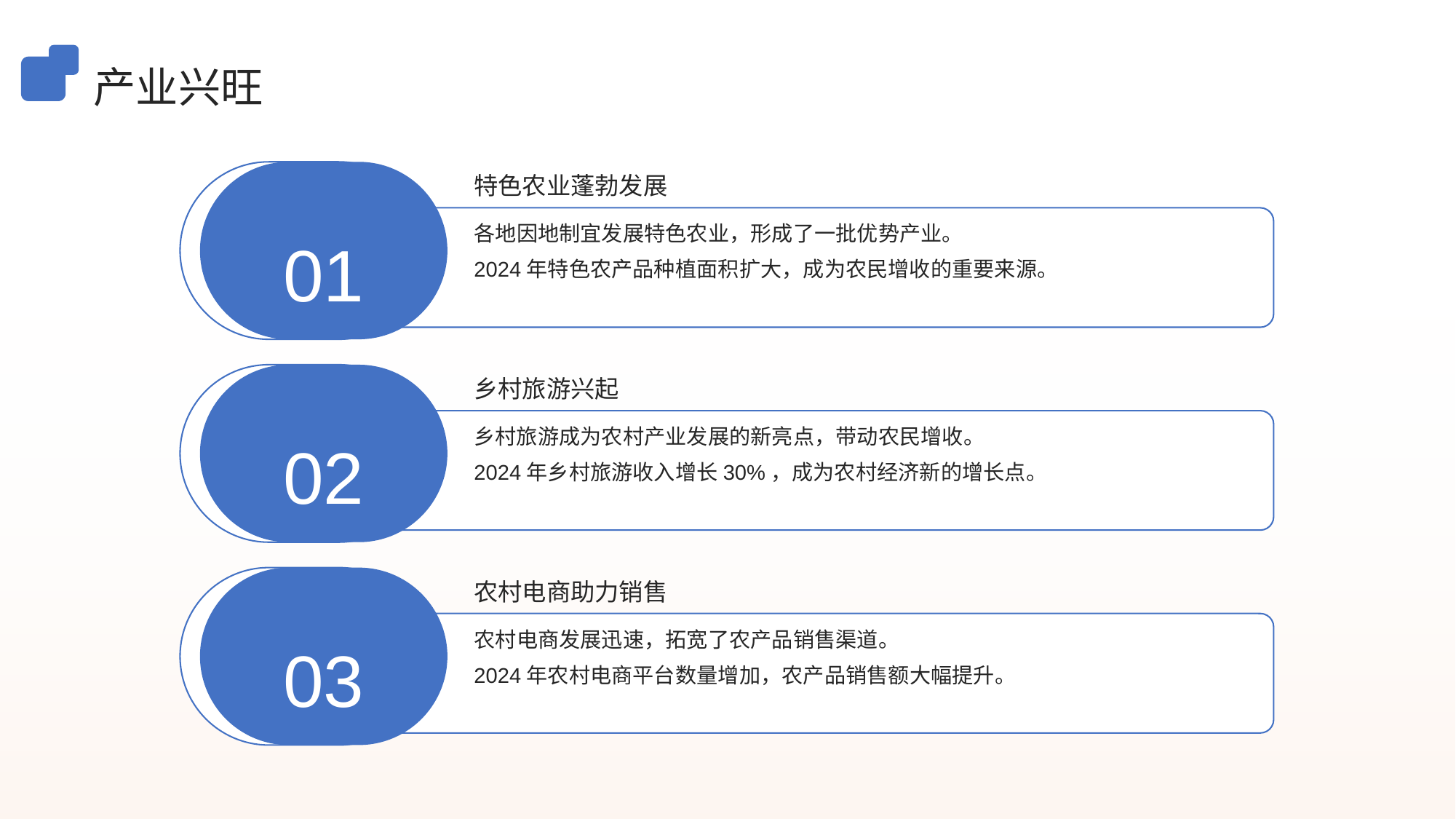

产业兴旺
特色农业蓬勃发展

01

各地因地制宜发展特色农业，形成了一批优势产业。
2024年特色农产品种植面积扩大，成为农民增收的重要来源。
乡村旅游兴起

02

乡村旅游成为农村产业发展的新亮点，带动农民增收。
2024年乡村旅游收入增长30%，成为农村经济新的增长点。
农村电商助力销售

03

农村电商发展迅速，拓宽了农产品销售渠道。
2024年农村电商平台数量增加，农产品销售额大幅提升。